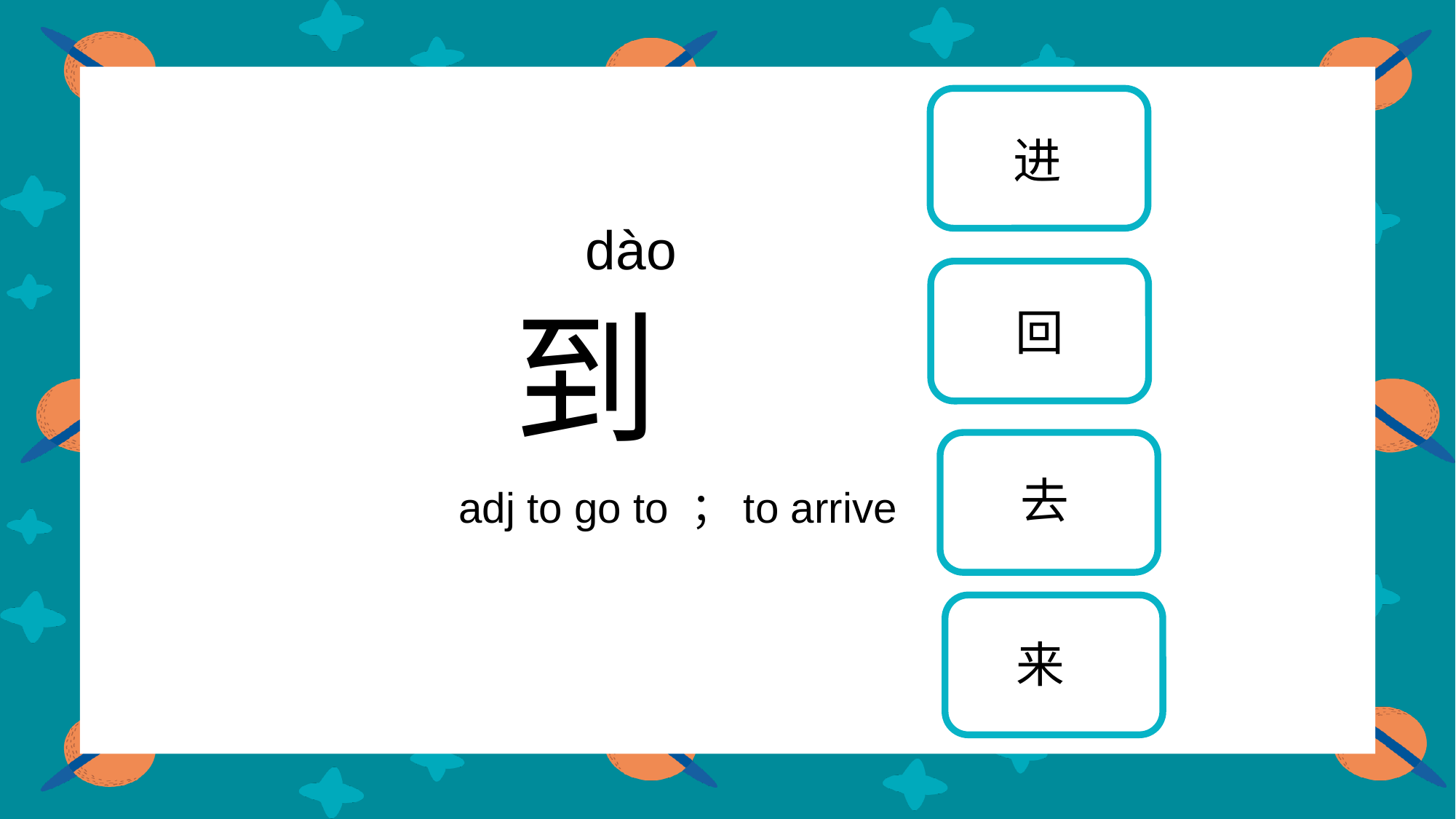

进
dào

           到
                    adj to go to ；to arrive
回

去

来